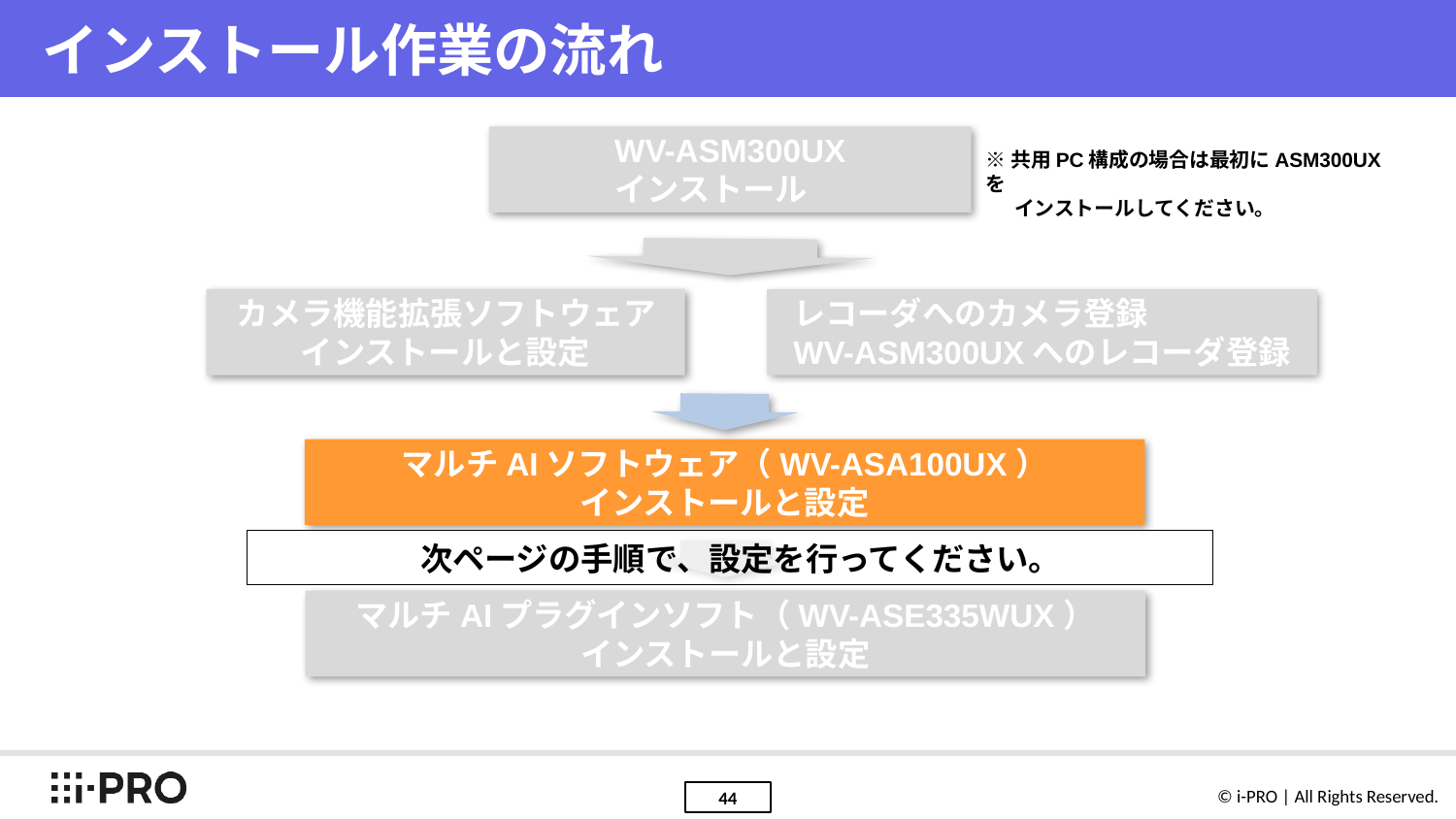

# インストール作業の流れ

WV-ASM300UX
インストール

カメラ機能拡張ソフトウェアインストールと設定
レコーダへのカメラ登録
WV-ASM300UXへのレコーダ登録
※共用PC構成の場合は最初にASM300UXを
インストールしてください。

マルチAIソフトウェア（WV-ASA100UX）
インストールと設定
次ページの手順で、設定を行ってください。

マルチAIプラグインソフト（WV-ASE335WUX）
インストールと設定